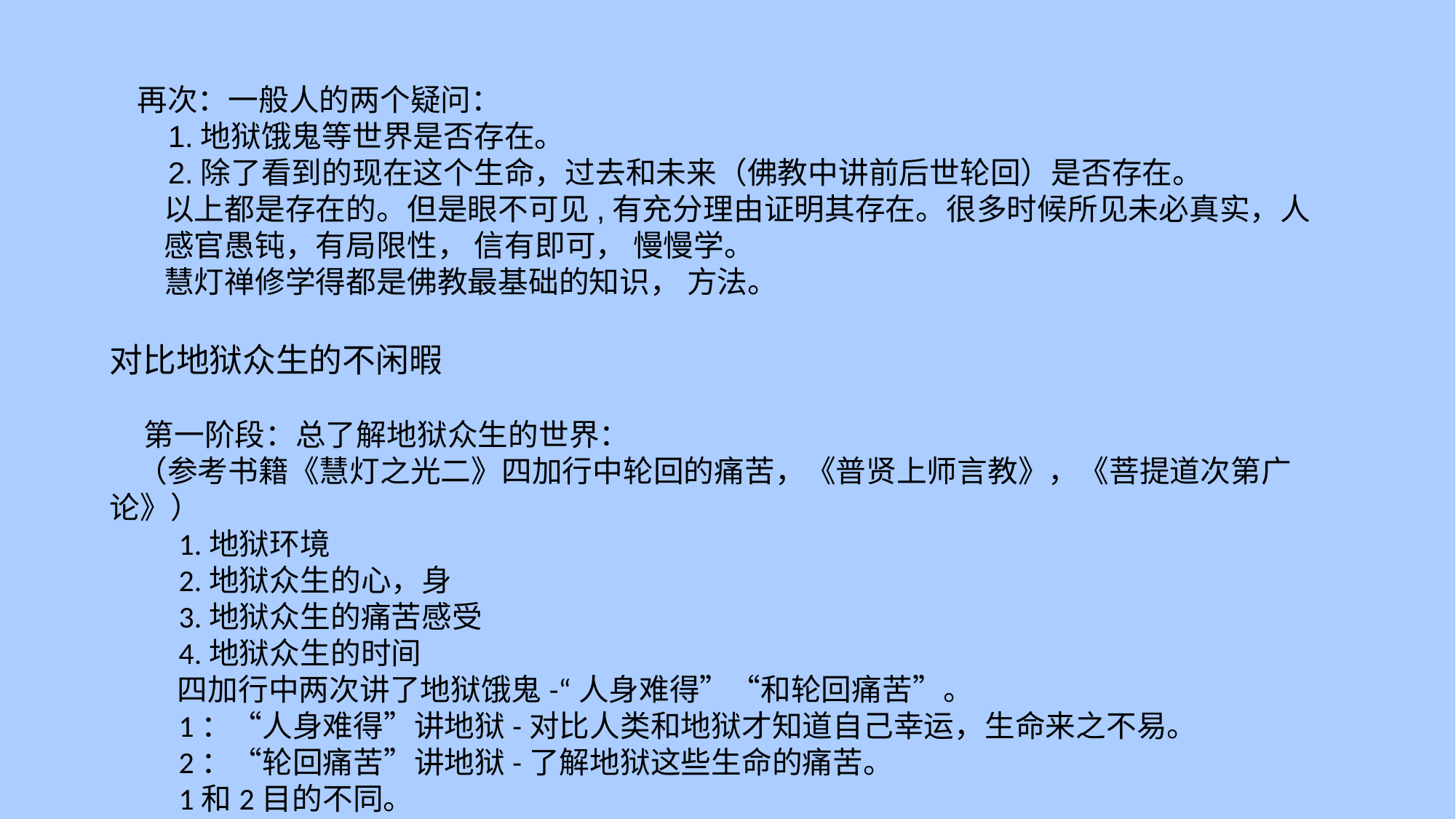

再次：一般人的两个疑问：
       1.地狱饿鬼等世界是否存在。
       2.除了看到的现在这个生命，过去和未来（佛教中讲前后世轮回）是否存在。
       以上都是存在的。但是眼不可见,有充分理由证明其存在。很多时候所见未必真实，人
       感官愚钝，有局限性， 信有即可， 慢慢学。
       慧灯禅修学得都是佛教最基础的知识， 方法。

对比地狱众生的不闲暇

    第一阶段：总了解地狱众生的世界：
   （参考书籍《慧灯之光二》四加行中轮回的痛苦，《普贤上师言教》，《菩提道次第广论》）
          1.地狱环境
          2.地狱众生的心，身
          3.地狱众生的痛苦感受
          4.地狱众生的时间
         四加行中两次讲了地狱饿鬼-“人身难得”“和轮回痛苦”。
          1：“人身难得”讲地狱-对比人类和地狱才知道自己幸运，生命来之不易。
          2：“轮回痛苦”讲地狱-了解地狱这些生命的痛苦。
          1和2目的不同。